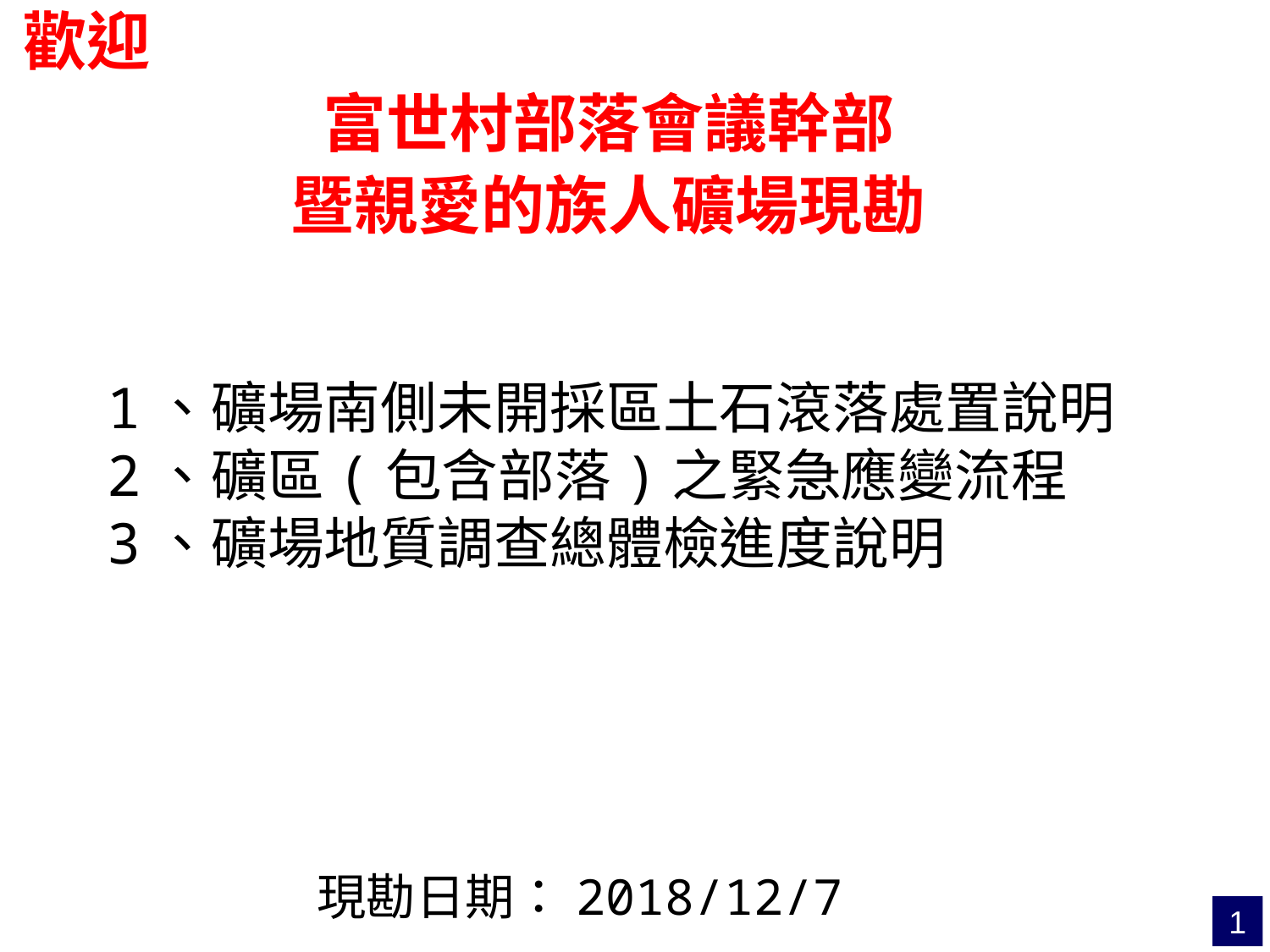

歡迎
富世村部落會議幹部
暨親愛的族人礦場現勘

1、礦場南側未開採區土石滾落處置說明
2、礦區(包含部落)之緊急應變流程
3、礦場地質調查總體檢進度說明
現勘日期：2018/12/7
1